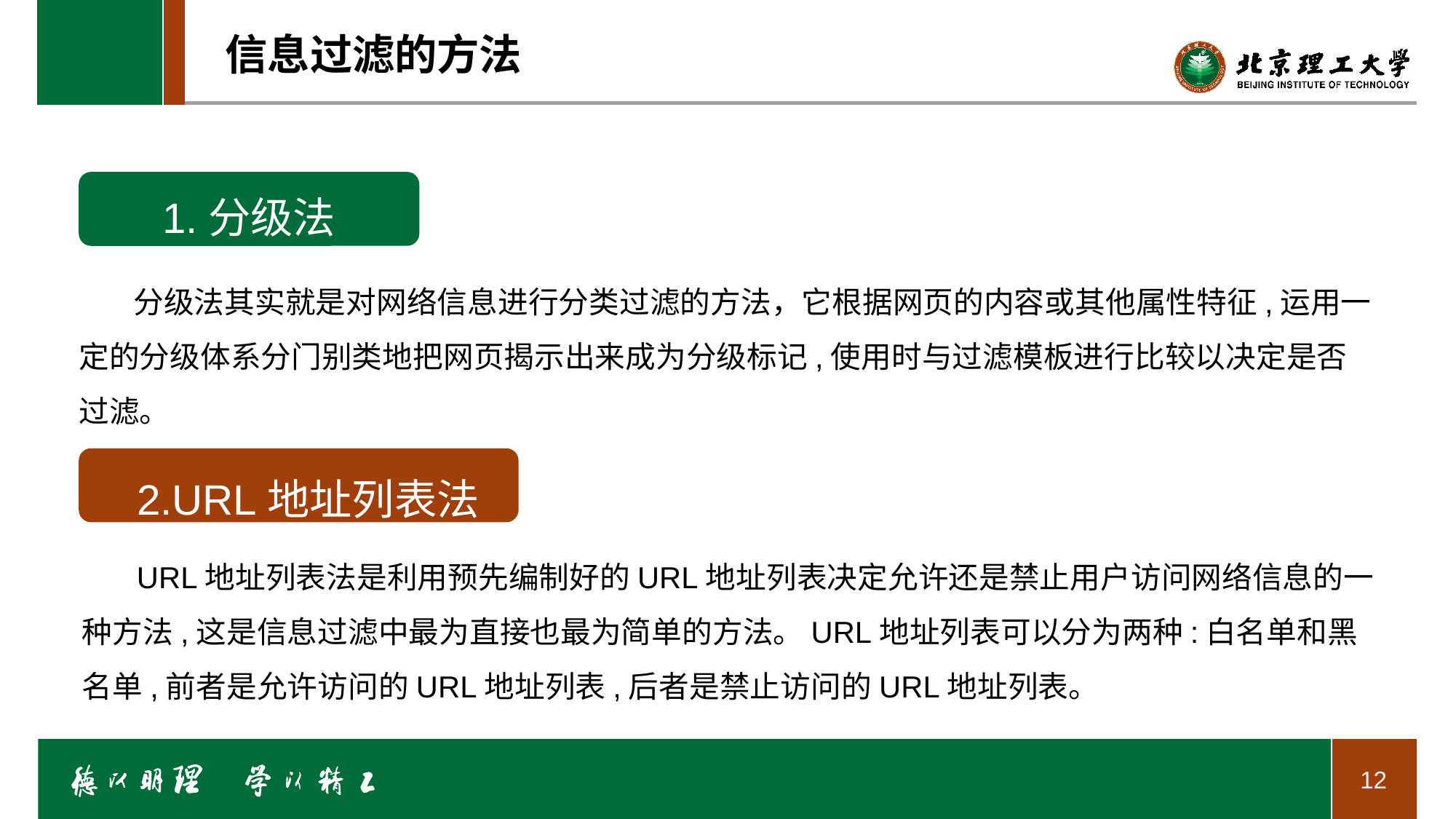

# 信息过滤的方法
1.分级法
分级法其实就是对网络信息进行分类过滤的方法，它根据网页的内容或其他属性特征,运用一定的分级体系分门别类地把网页揭示出来成为分级标记,使用时与过滤模板进行比较以决定是否过滤。
2.URL地址列表法
URL地址列表法是利用预先编制好的URL地址列表决定允许还是禁止用户访问网络信息的一种方法,这是信息过滤中最为直接也最为简单的方法。URL地址列表可以分为两种:白名单和黑名单,前者是允许访问的URL地址列表,后者是禁止访问的URL地址列表。